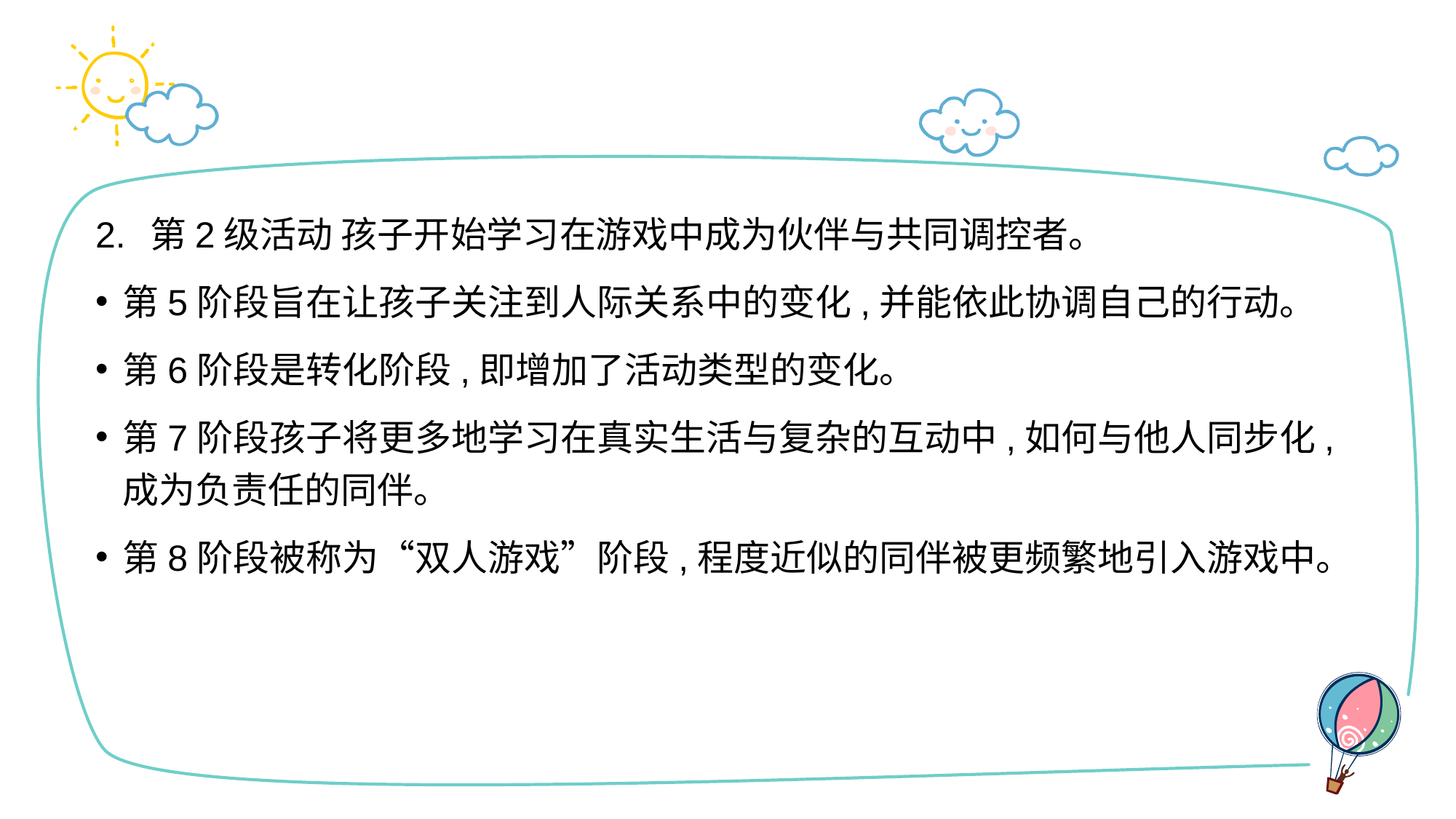

#
第2级活动 孩子开始学习在游戏中成为伙伴与共同调控者。
第5阶段旨在让孩子关注到人际关系中的变化,并能依此协调自己的行动。
第6阶段是转化阶段,即增加了活动类型的变化。
第7阶段孩子将更多地学习在真实生活与复杂的互动中,如何与他人同步化,成为负责任的同伴。
第8阶段被称为“双人游戏”阶段,程度近似的同伴被更频繁地引入游戏中。